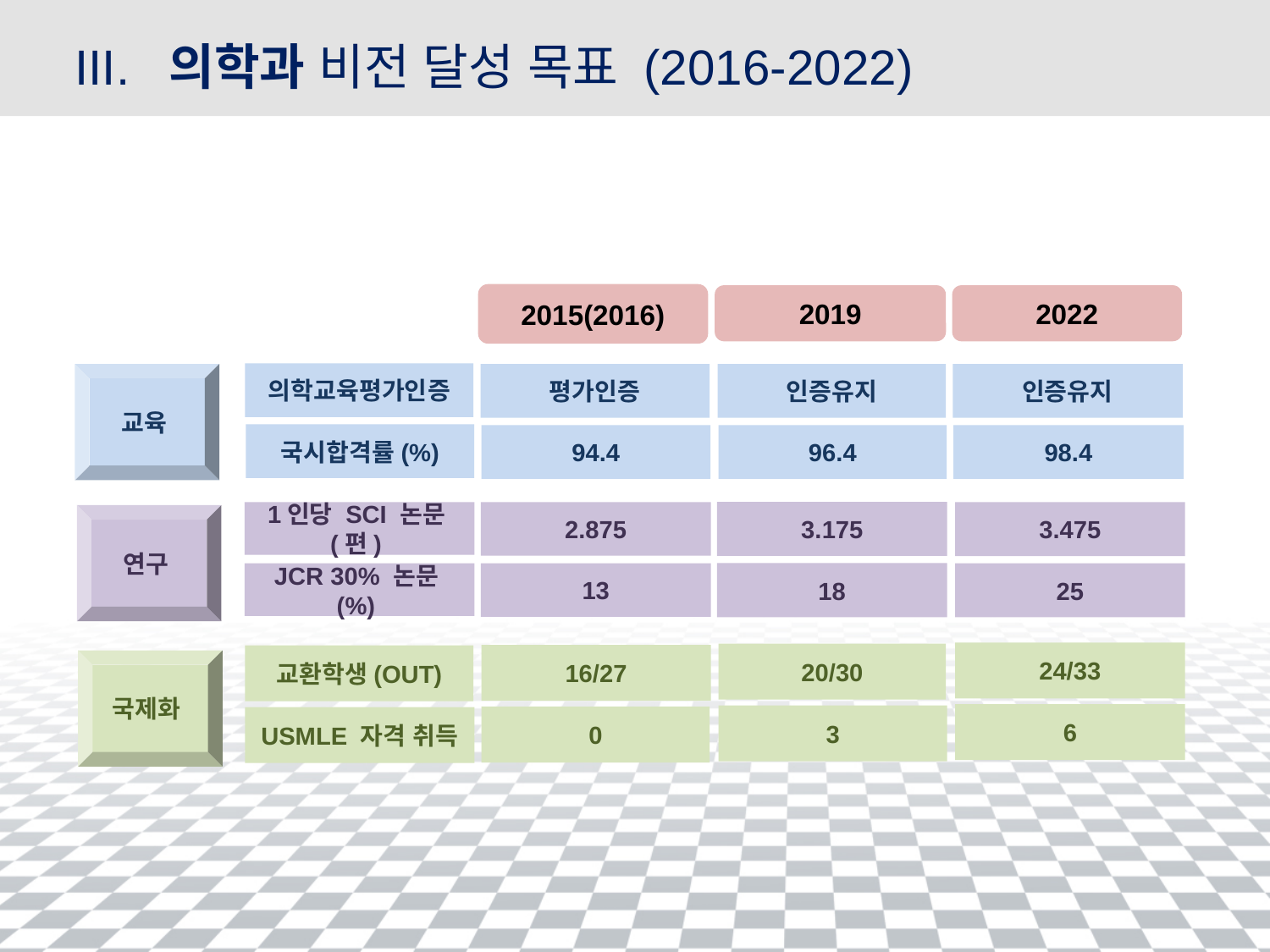

III.  의학과 비전 달성 목표 (2016-2022)
2015(2016)
2019
2022
의학교육평가인증
평가인증
인증유지
인증유지
국시합격률(%)
94.4
96.4
98.4
교육
3.175
1인당 SCI 논문(편)
2.875
3.475
18
JCR 30% 논문(%)
13
25
연구
24/33
20/30
16/27
교환학생(OUT)
6
3
0
USMLE 자격 취득
국제화